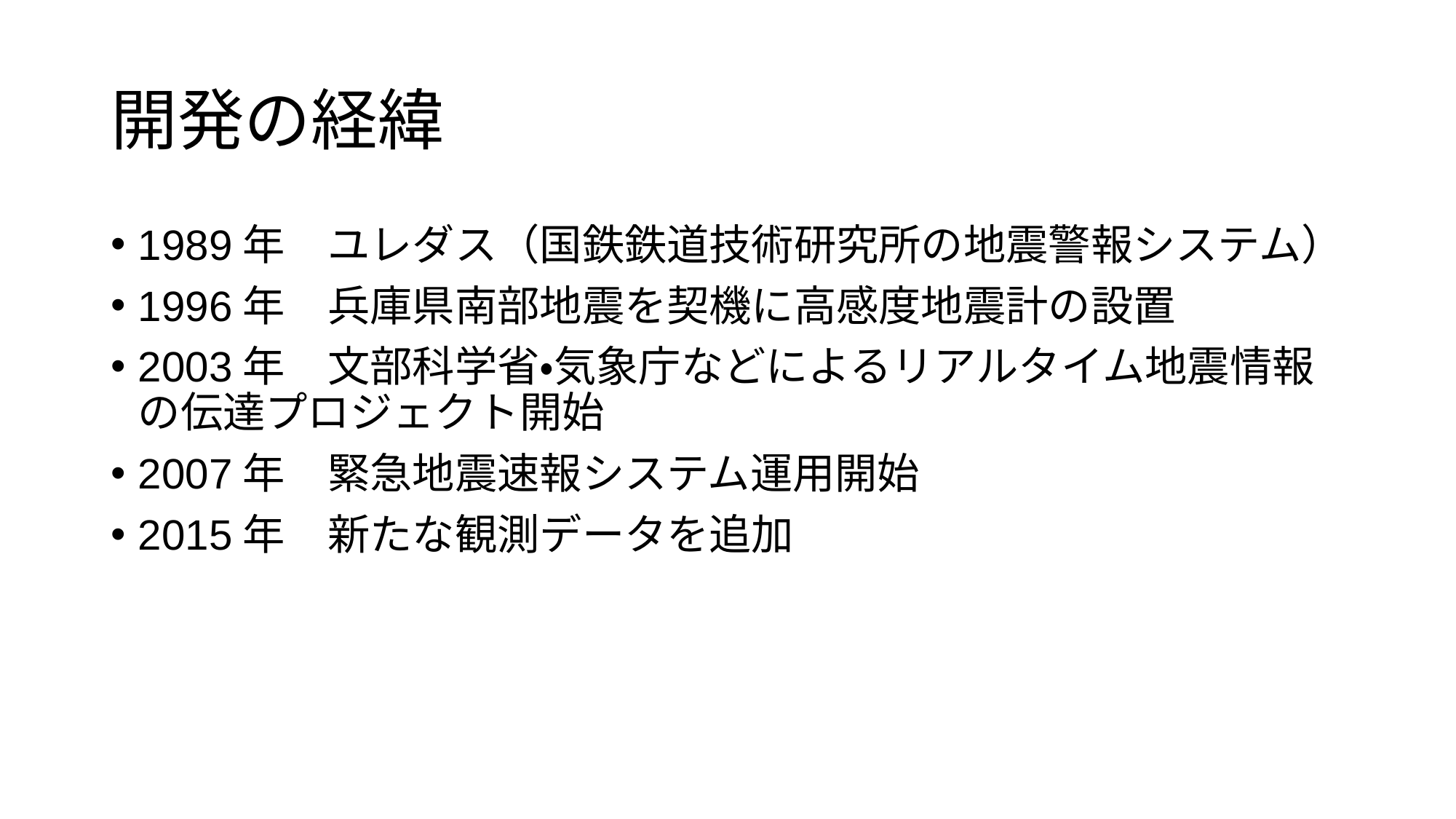

# 開発の経緯
1989年　ユレダス（国鉄鉄道技術研究所の地震警報システム）
1996年　兵庫県南部地震を契機に高感度地震計の設置
2003年　文部科学省・気象庁などによるリアルタイム地震情報の伝達プロジェクト開始
2007年　緊急地震速報システム運用開始
2015年　新たな観測データを追加